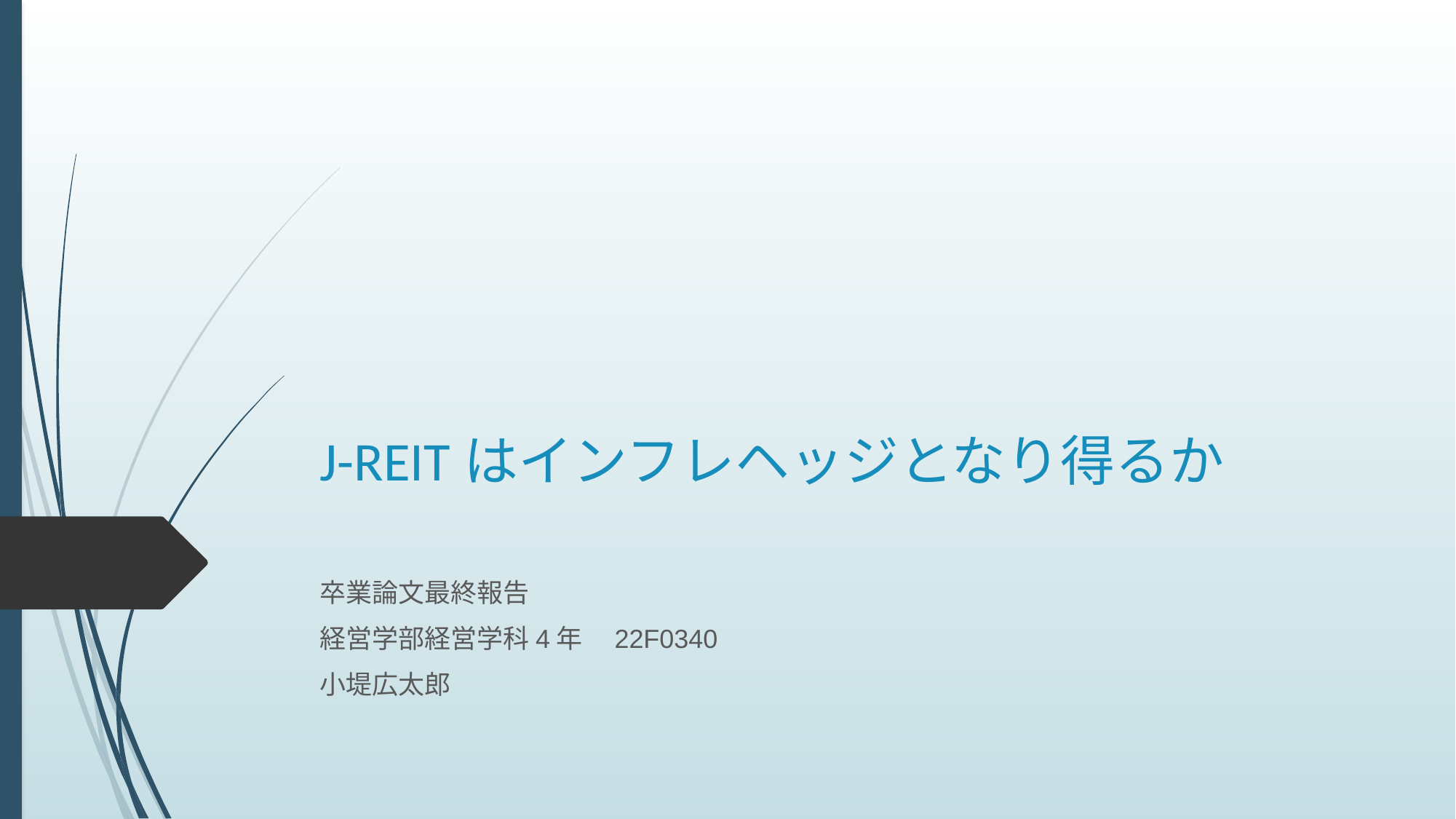

# J-REITはインフレヘッジとなり得るか
卒業論文最終報告
経営学部経営学科4年　22F0340
小堤広太郎